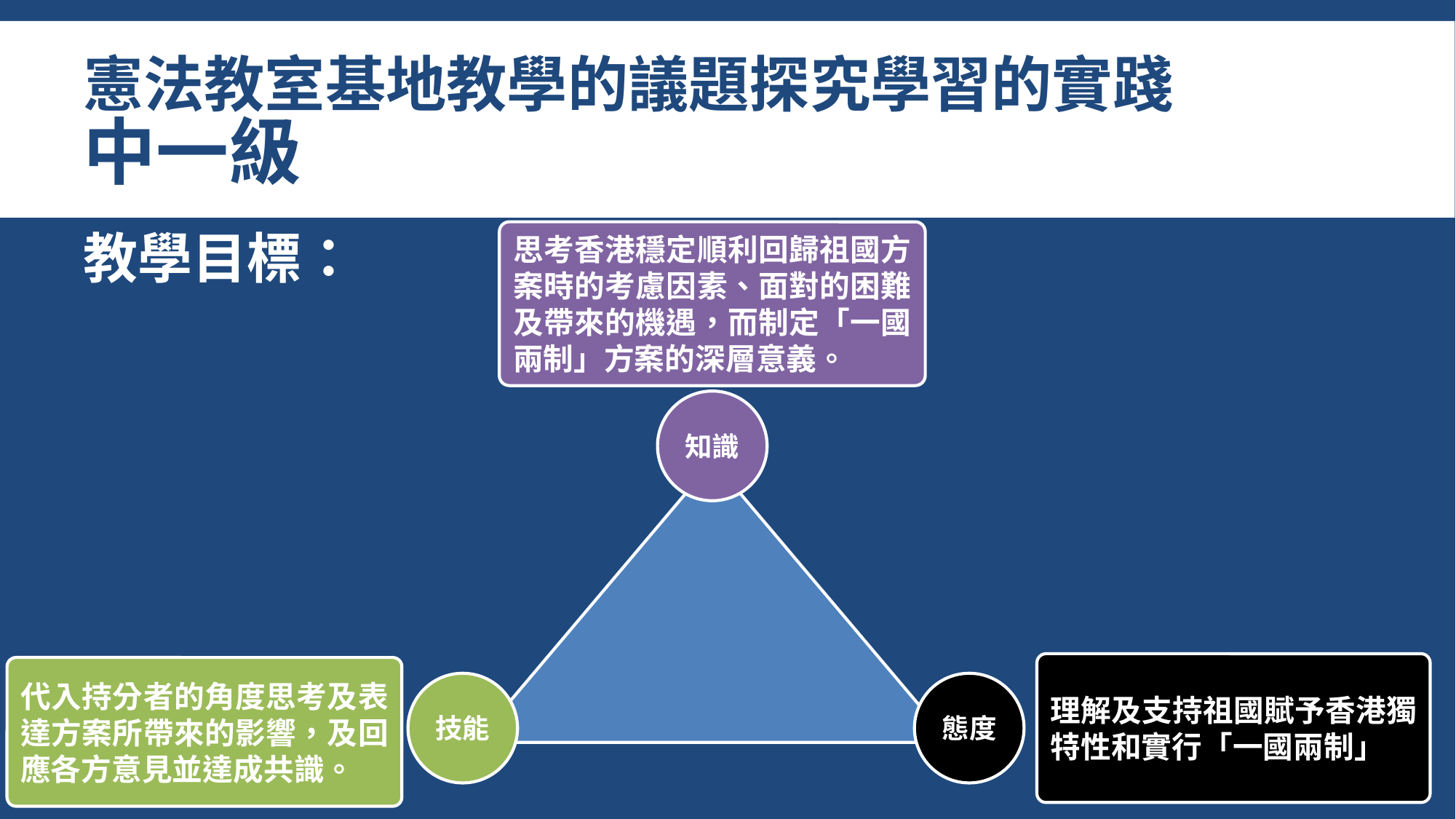

# 憲法教室基地教學的議題探究學習的實踐 中一級
思考香港穩定順利回歸祖國方案時的考慮因素、面對的困難及帶來的機遇，而制定「一國兩制」方案的深層意義。
教學目標：
知識

理解及支持祖國賦予香港獨特性和實行「一國兩制」
代入持分者的角度思考及表達方案所帶來的影響，及回應各方意見並達成共識。
技能
態度